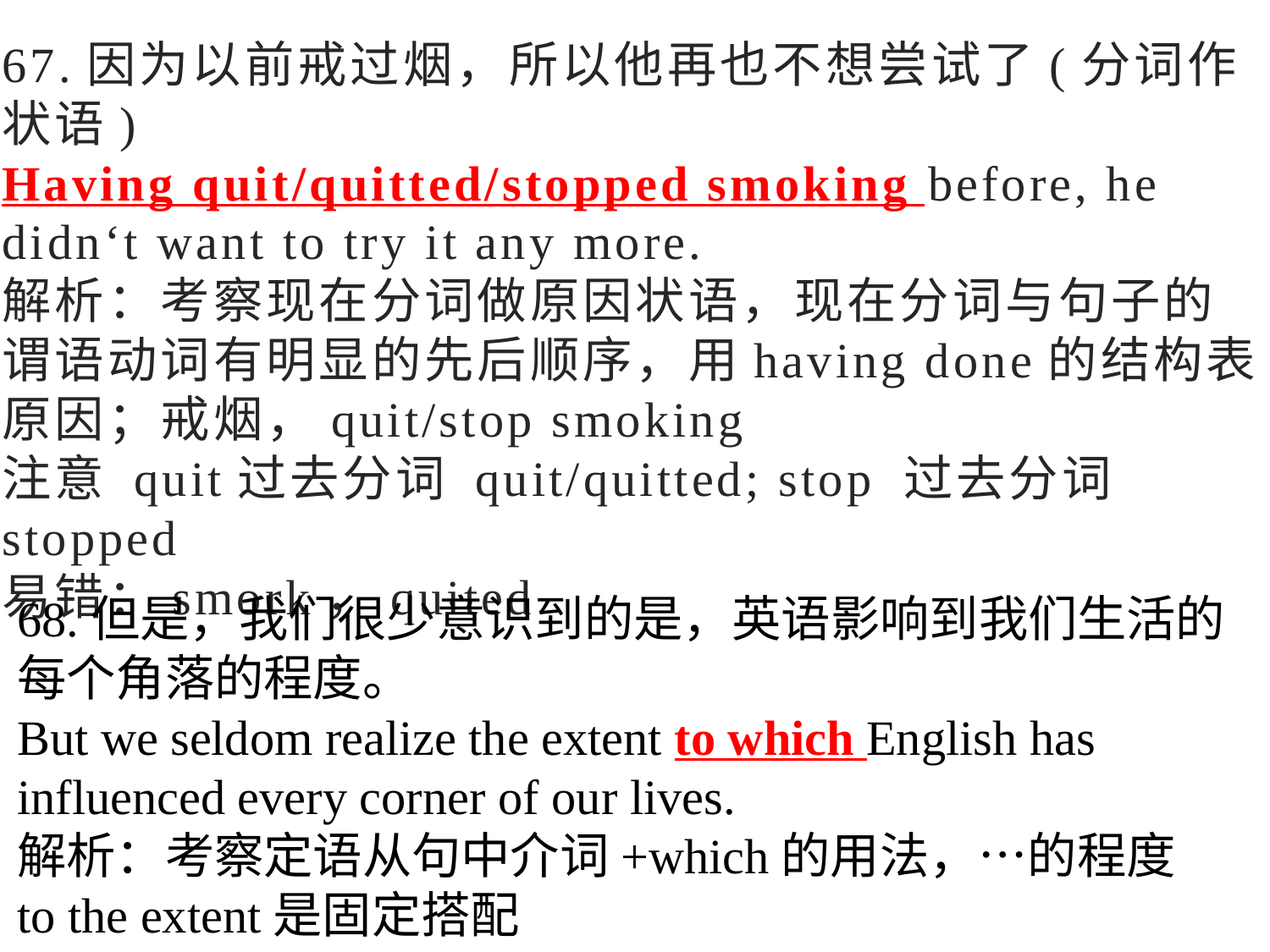

# 67.因为以前戒过烟，所以他再也不想尝试了(分词作状语) Having quit/quitted/stopped smoking before, he didn‘t want to try it any more. 解析：考察现在分词做原因状语，现在分词与句子的谓语动词有明显的先后顺序，用having done的结构表原因；戒烟，quit/stop smoking 注意 quit过去分词 quit/quitted; stop 过去分词stopped 易错：smork，quited
68.但是，我们很少意识到的是，英语影响到我们生活的每个角落的程度。
But we seldom realize the extent to which English has influenced every corner of our lives.
解析：考察定语从句中介词+which的用法，…的程度 to the extent是固定搭配